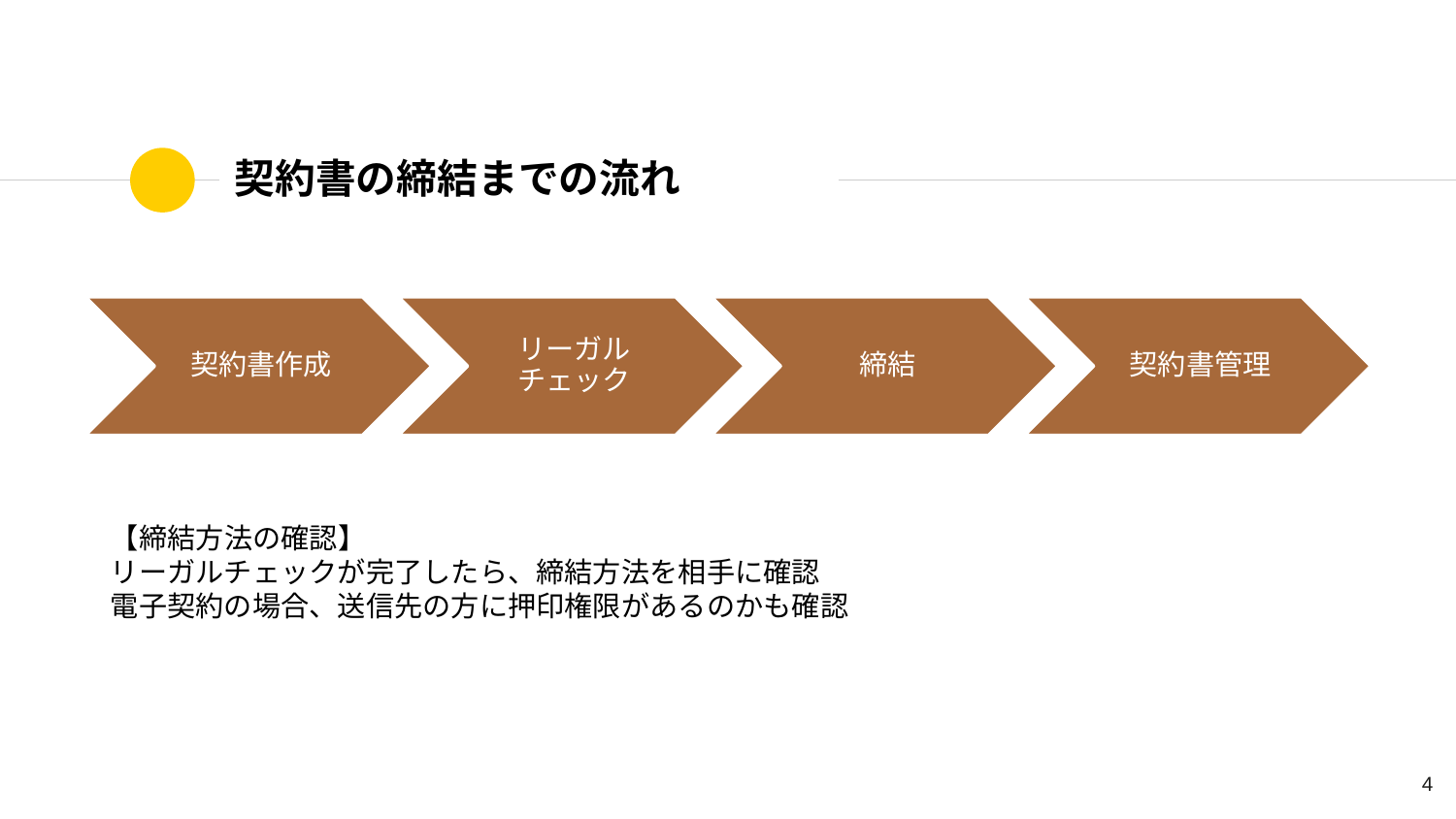

# 契約書の締結までの流れ
契約書作成
リーガルチェック
締結
契約書管理
【締結方法の確認】
リーガルチェックが完了したら、締結方法を相手に確認
電子契約の場合、送信先の方に押印権限があるのかも確認

4